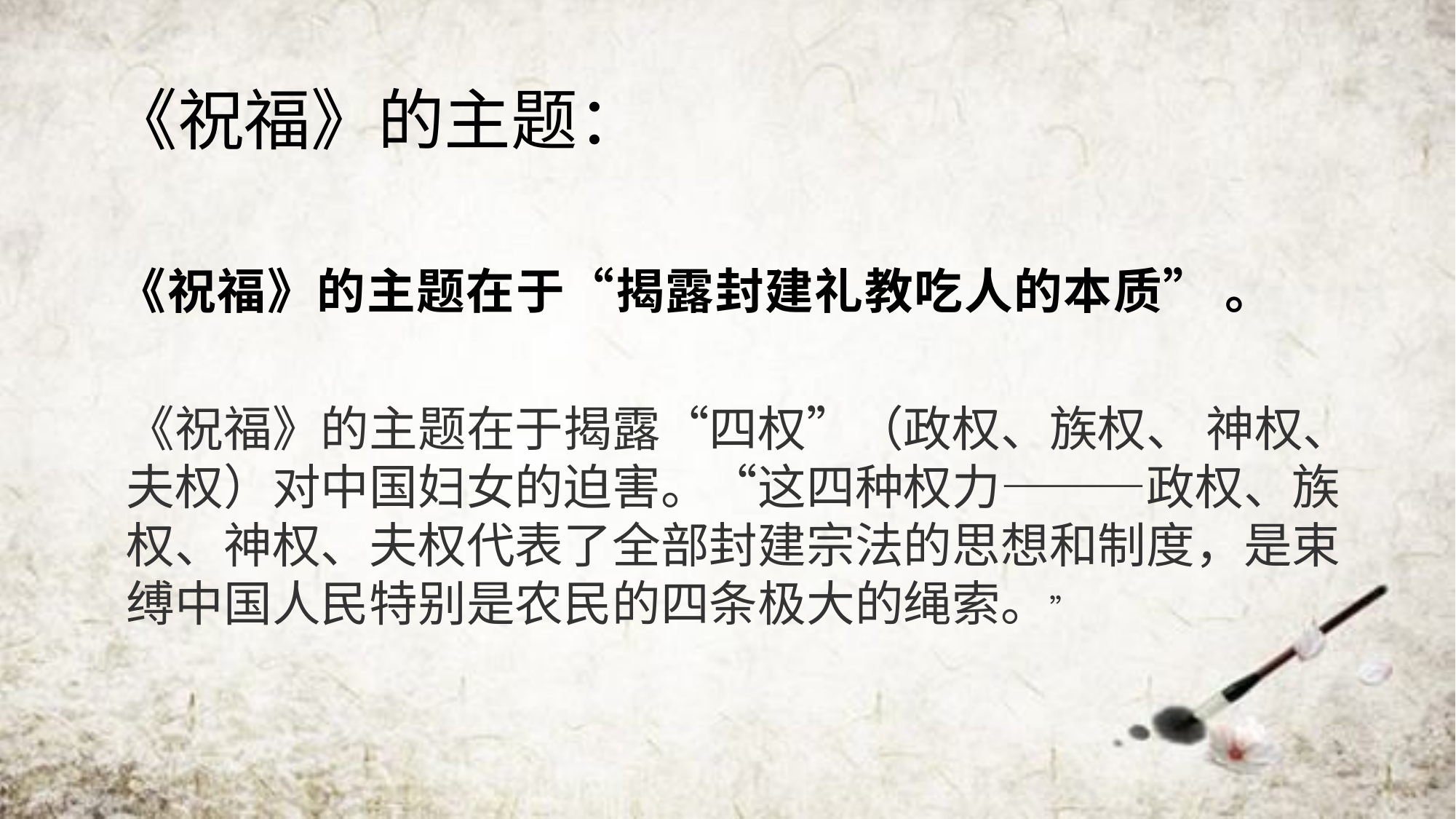

# 《祝福》的主题：
《祝福》的主题在于“揭露封建礼教吃人的本质” 。
《祝福》的主题在于揭露“四权”（政权、族权、 神权、夫权）对中国妇女的迫害。“这四种权力———政权、族权、神权、夫权代表了全部封建宗法的思想和制度，是束缚中国人民特别是农民的四条极大的绳索。”